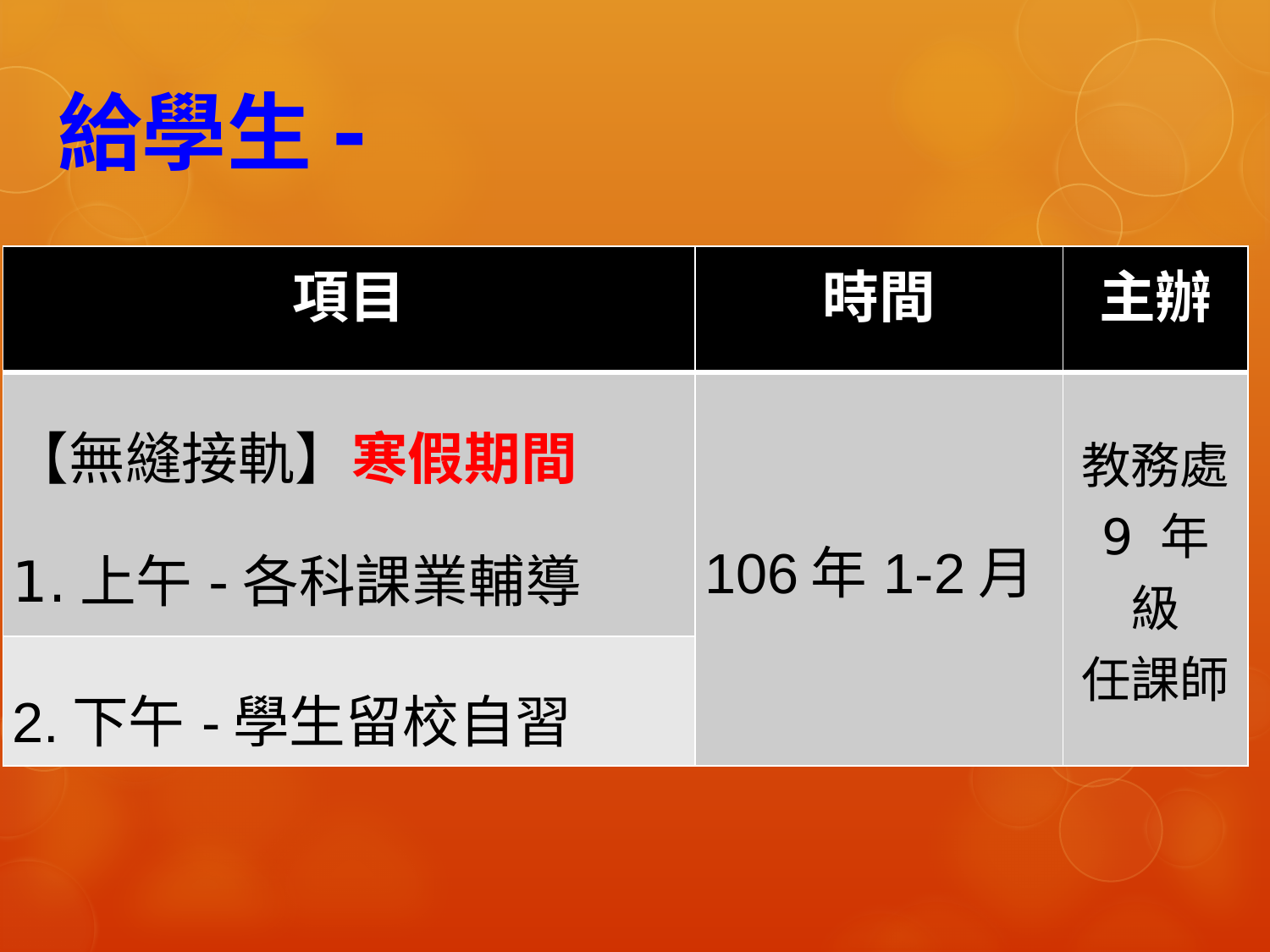

# 給學生-
| 項目 | 時間 | 主辦 |
| --- | --- | --- |
| 【無縫接軌】寒假期間 1.上午-各科課業輔導 | 106年1-2月 | 教務處 9 年 級 任課師 |
| 2.下午-學生留校自習 |  |  |